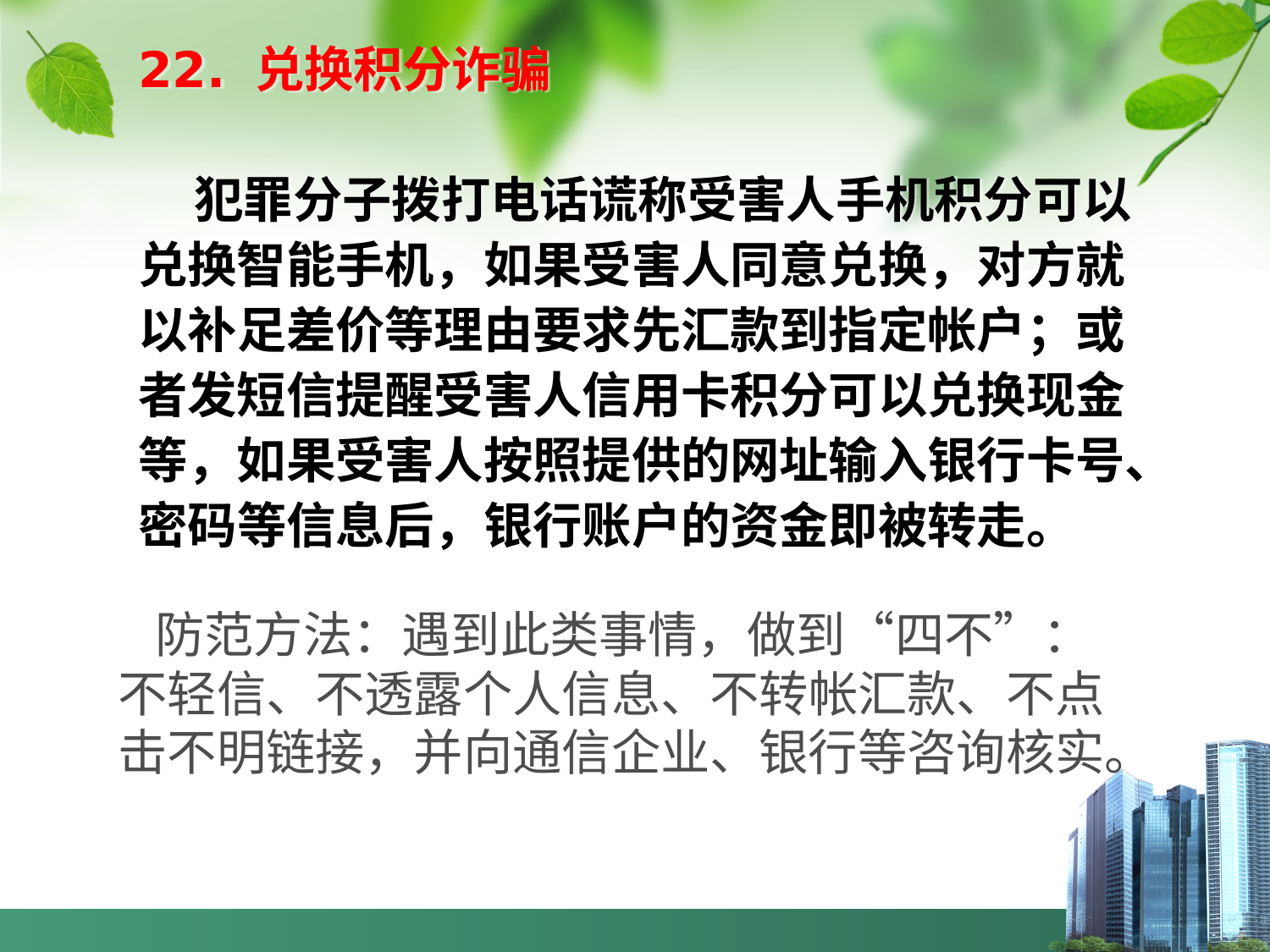

# 22. 兑换积分诈骗 犯罪分子拨打电话谎称受害人手机积分可以兑换智能手机，如果受害人同意兑换，对方就以补足差价等理由要求先汇款到指定帐户；或者发短信提醒受害人信用卡积分可以兑换现金等，如果受害人按照提供的网址输入银行卡号、密码等信息后，银行账户的资金即被转走。
1
防范方法：遇到此类事情，做到“四不”：不轻信、不透露个人信息、不转帐汇款、不点击不明链接，并向通信企业、银行等咨询核实。